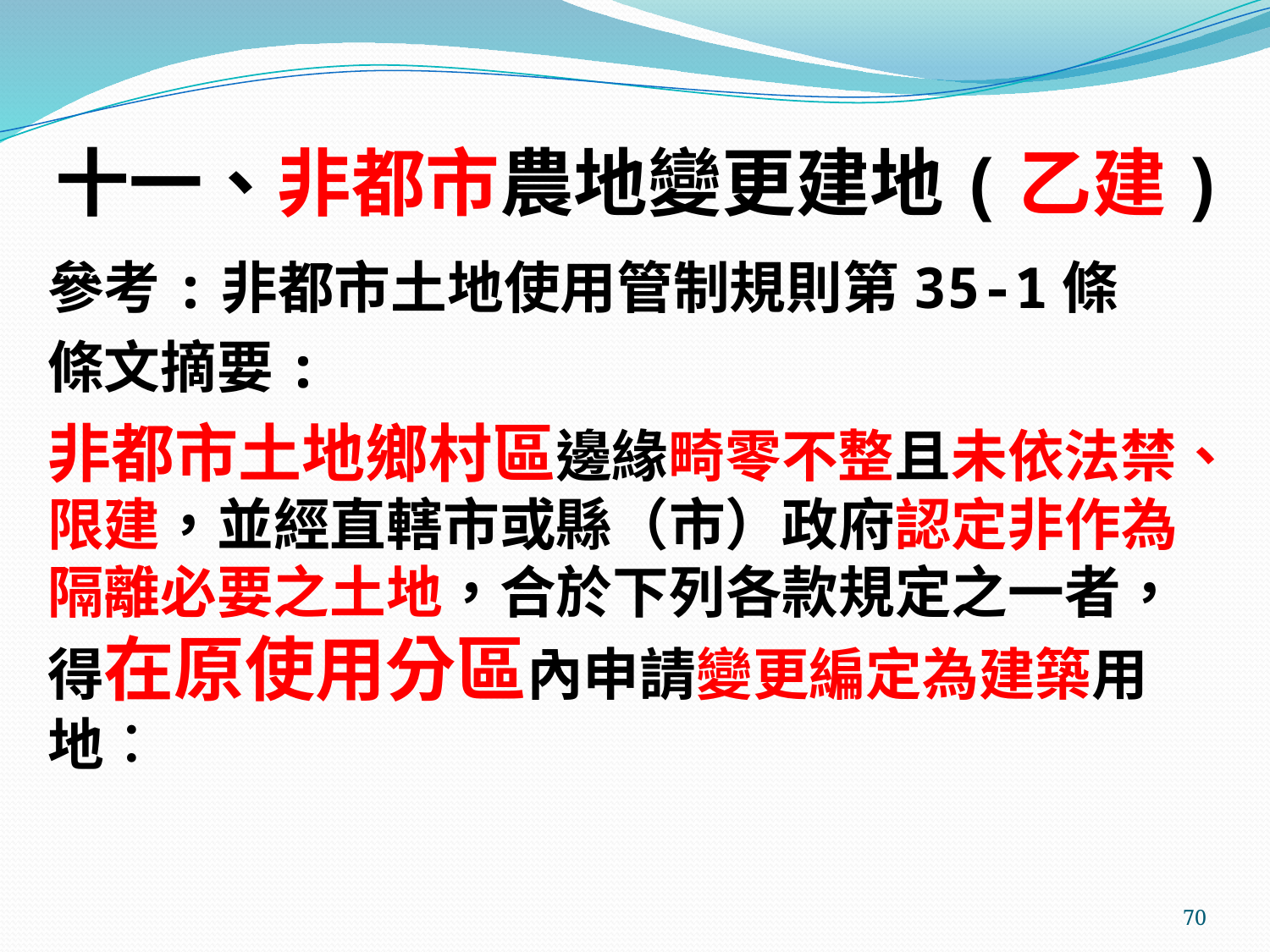

# 十一、非都市農地變更建地(乙建)
參考:非都市土地使用管制規則第35-1條
條文摘要:
非都市土地鄉村區邊緣畸零不整且未依法禁、限建，並經直轄市或縣（市）政府認定非作為隔離必要之土地，合於下列各款規定之一者，得在原使用分區內申請變更編定為建築用地︰
70